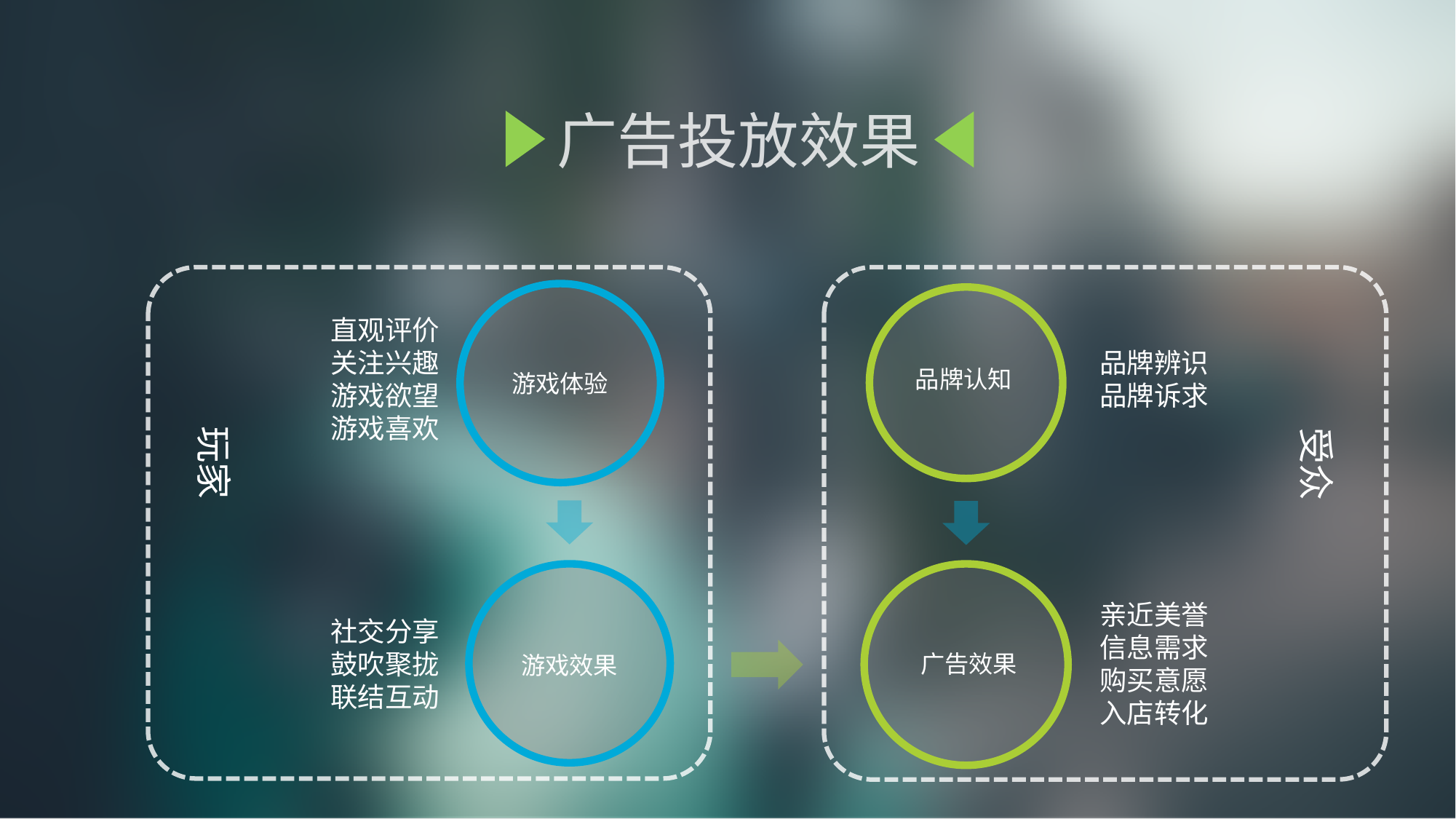

广告投放效果

游戏体验

品牌认知
直观评价
关注兴趣
游戏欲望
游戏喜欢
品牌辨识
品牌诉求
玩家
受众

游戏效果

广告效果
亲近美誉
信息需求
购买意愿
入店转化
社交分享
鼓吹聚拢
联结互动